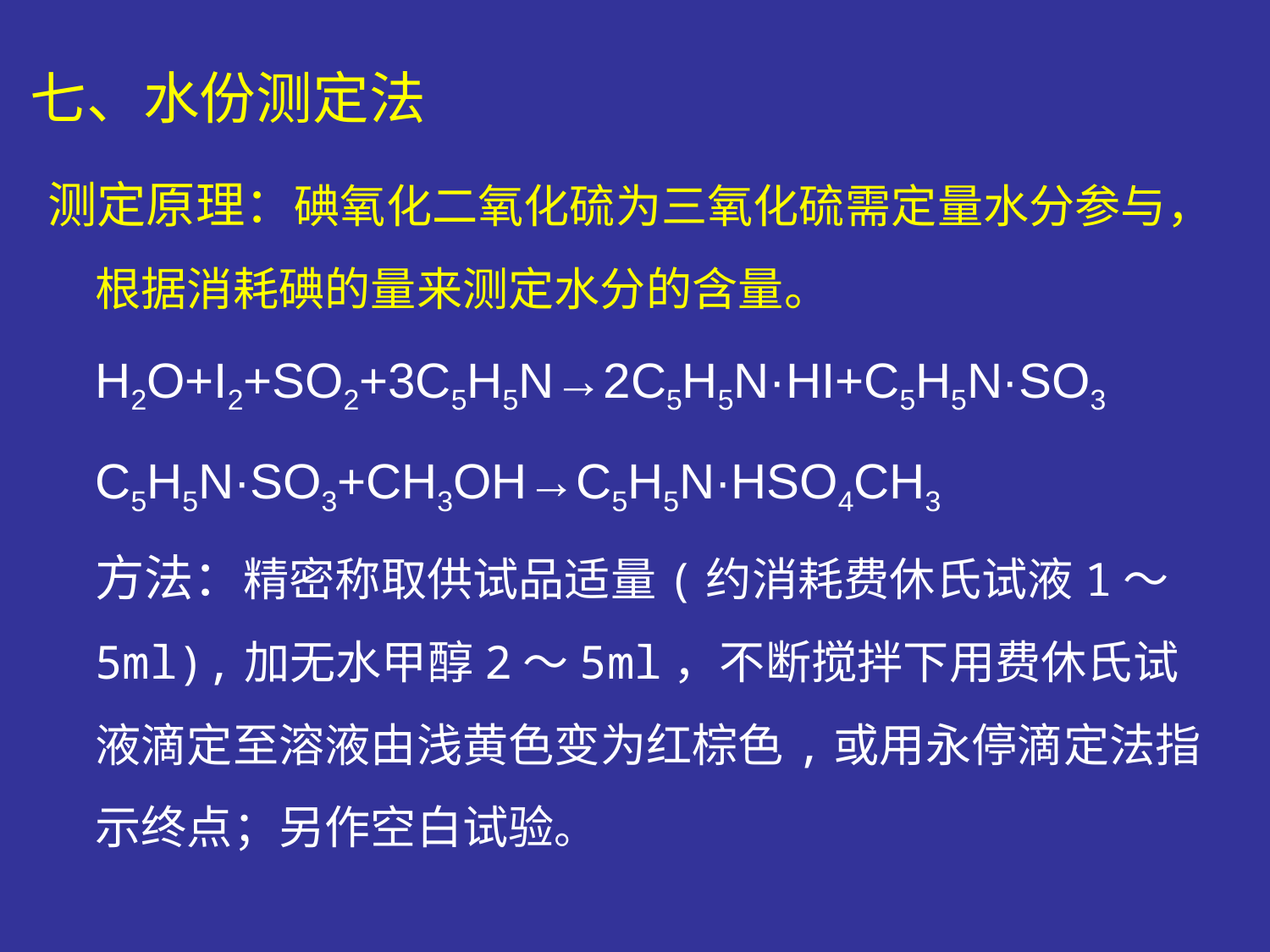

七、水份测定法
测定原理：碘氧化二氧化硫为三氧化硫需定量水分参与，根据消耗碘的量来测定水分的含量。          H2O+I2+SO2+3C5H5N→2C5H5N·HI+C5H5N·SO3
C5H5N·SO3+CH3OH→C5H5N·HSO4CH3
方法：精密称取供试品适量(约消耗费休氏试液1～5ml),加无水甲醇2～5ml，不断搅拌下用费休氏试液滴定至溶液由浅黄色变为红棕色,或用永停滴定法指示终点；另作空白试验。